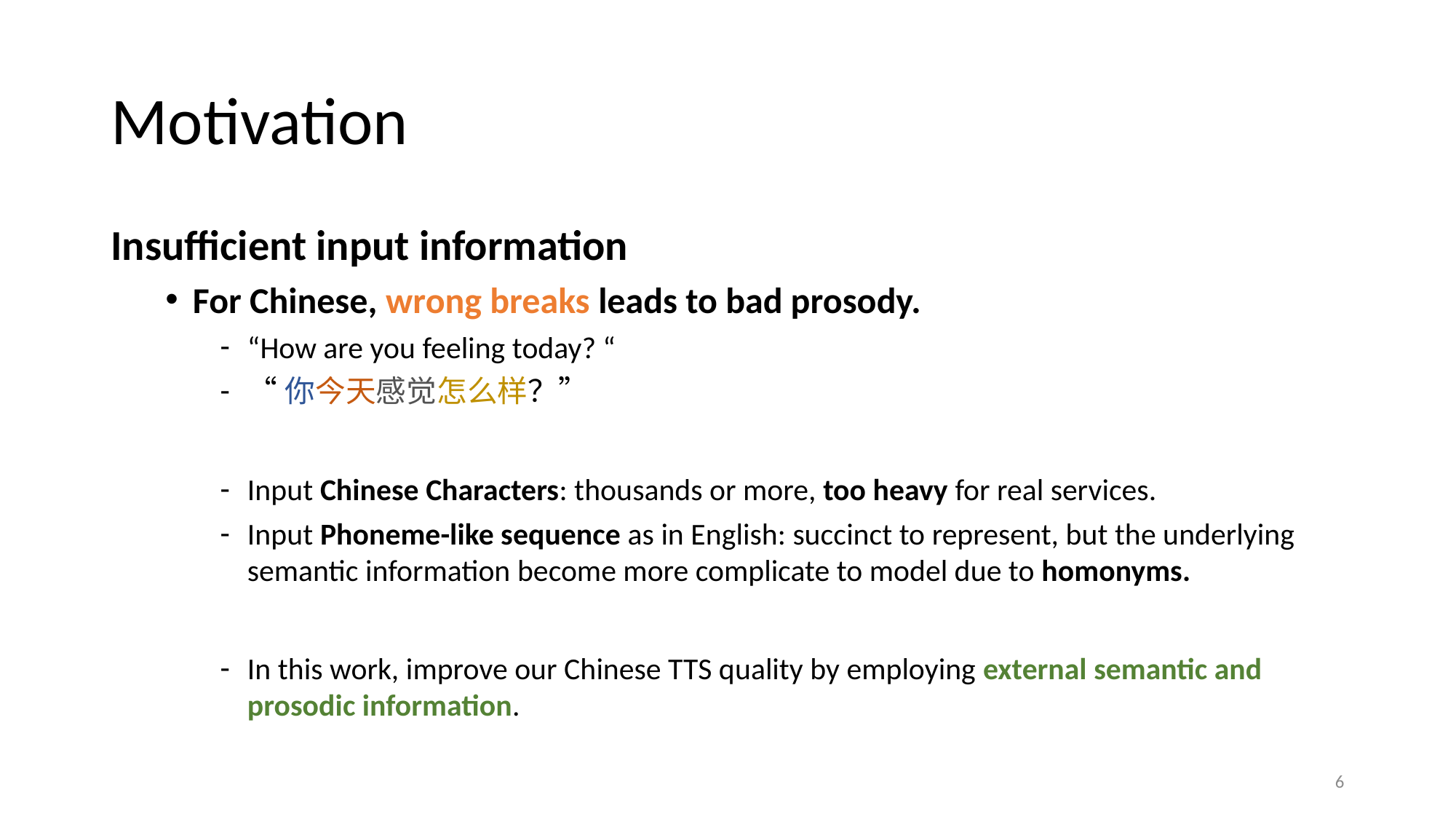

# Motivation
Insufficient input information
For Chinese, wrong breaks leads to bad prosody.
“How are you feeling today? “
“你今天感觉怎么样？”

Input Chinese Characters: thousands or more, too heavy for real services.
Input Phoneme-like sequence as in English: succinct to represent, but the underlying semantic information become more complicate to model due to homonyms.

In this work, improve our Chinese TTS quality by employing external semantic and prosodic information.

6